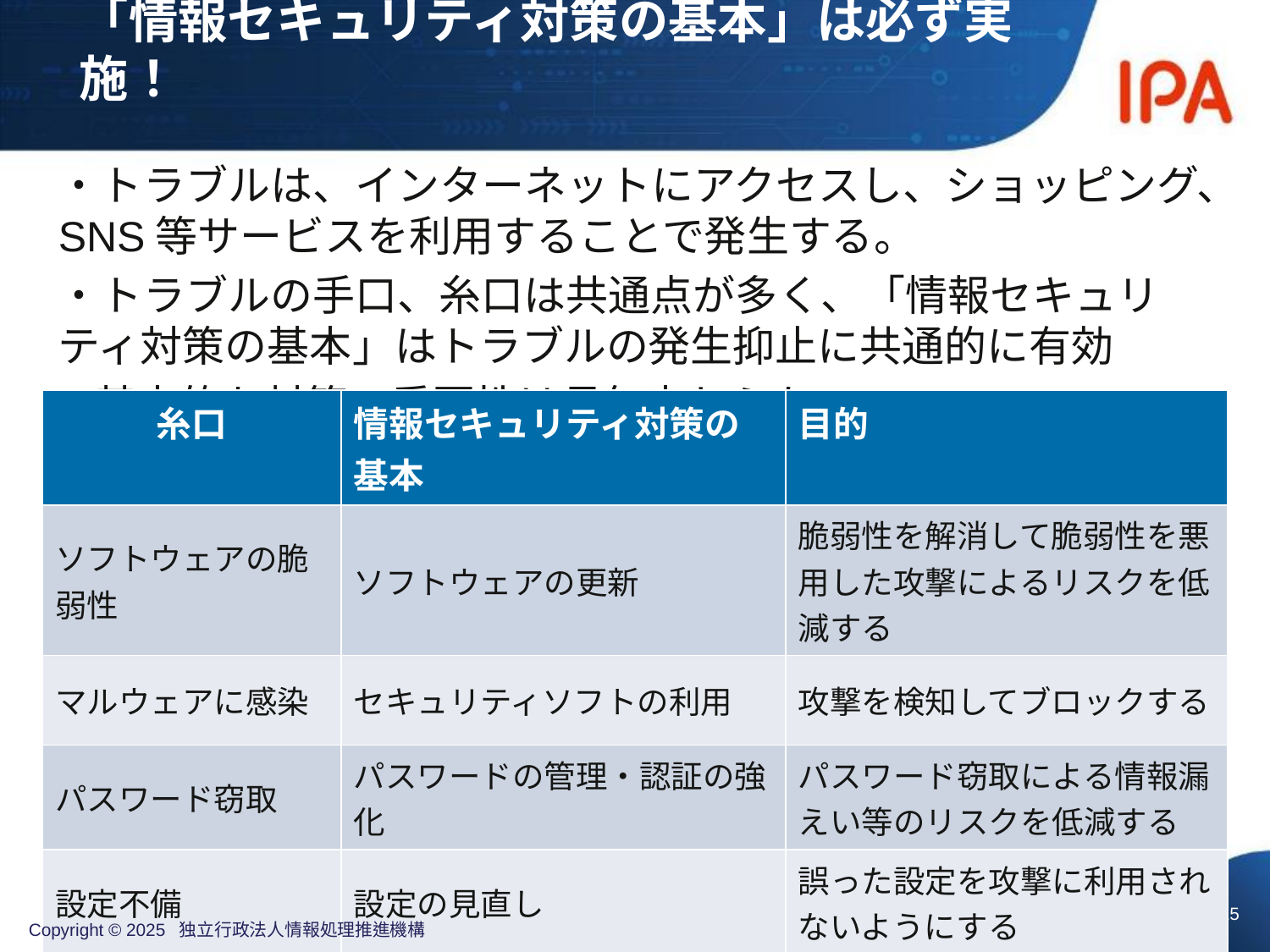

# 「情報セキュリティ対策の基本」は必ず実施！
・トラブルは、インターネットにアクセスし、ショッピング、SNS等サービスを利用することで発生する。
・トラブルの手口、糸口は共通点が多く、「情報セキュリティ対策の基本」はトラブルの発生抑止に共通的に有効
基本的な対策の重要性は長年変わらない
下記の「情報セキュリティ対策の基本」を常に意識することが重
| 糸口 | 情報セキュリティ対策の基本 | 目的 |
| --- | --- | --- |
| ソフトウェアの脆弱性 | ソフトウェアの更新 | 脆弱性を解消して脆弱性を悪用した攻撃によるリスクを低減する |
| マルウェアに感染 | セキュリティソフトの利用 | 攻撃を検知してブロックする |
| パスワード窃取 | パスワードの管理・認証の強化 | パスワード窃取による情報漏えい等のリスクを低減する |
| 設定不備 | 設定の見直し | 誤った設定を攻撃に利用されないようにする |
| 誘導(罠にはめる) | 脅威・手口を知る | 手口から重要視するべき対策を理解する |
25
Copyright © 2025  独立行政法人情報処理推進機構